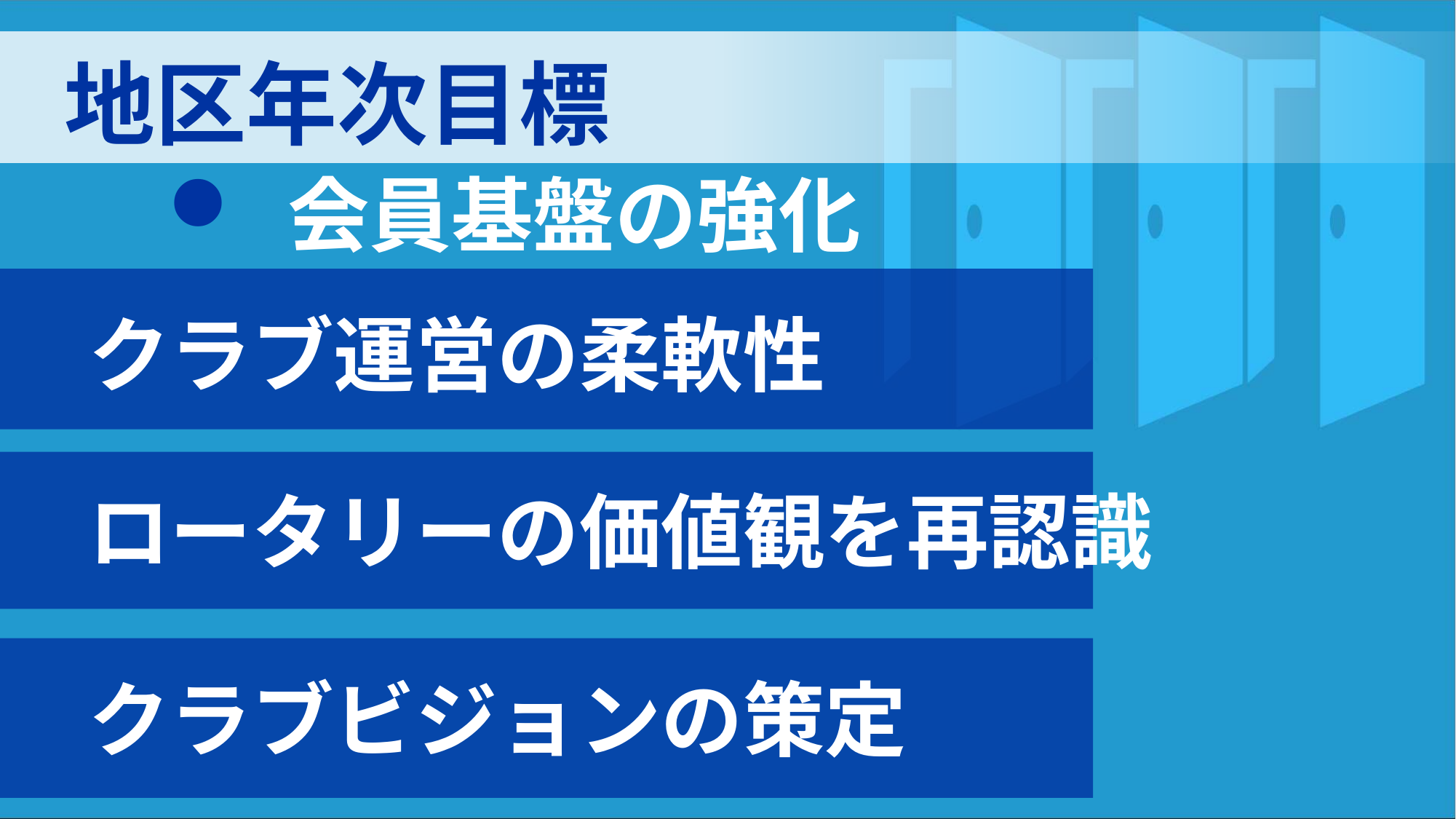

地区年次目標
 会員基盤の強化

クラブ運営の柔軟性

ロータリーの価値観を再認識

クラブビジョンの策定